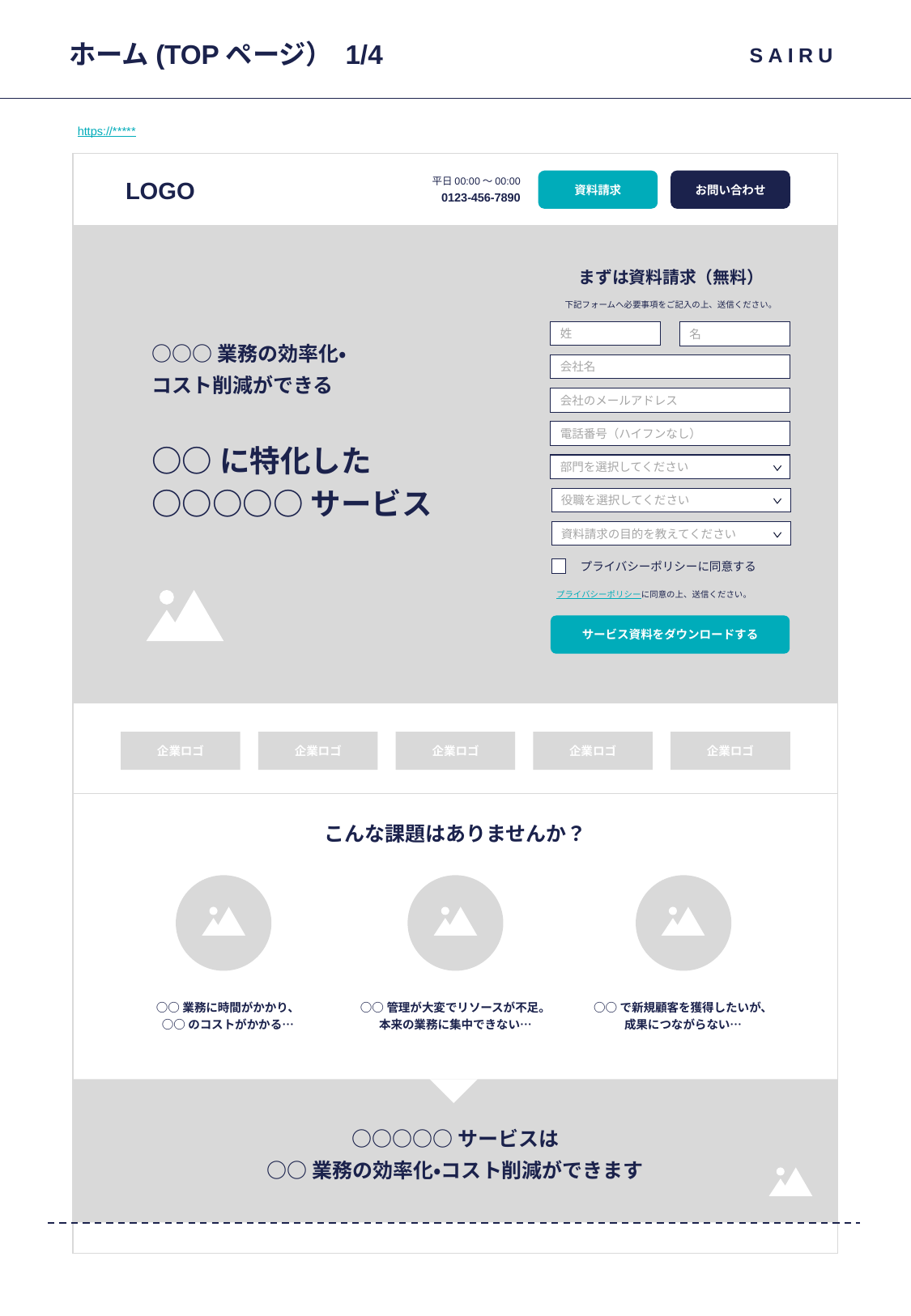

# ホーム(TOPページ） 1/4
SAIRU
https://*****

LOGO
平日00:00〜00:00
0123-456-7890
資料請求
お問い合わせ

まずは資料請求（無料）
下記フォームへ必要事項をご記入の上、送信ください。
姓
名
会社名
会社のメールアドレス
電話番号（ハイフンなし）
部門を選択してください

役職を選択してください

資料請求の目的を教えてください

プライバシーポリシーに同意する

プライバシーポリシーに同意の上、送信ください。
サービス資料をダウンロードする
○○○業務の効率化・
コスト削減ができる
○○に特化した
○○○○○サービス

企業ロゴ
企業ロゴ
企業ロゴ
企業ロゴ
企業ロゴ
こんな課題はありませんか？

○○業務に時間がかかり、
○○のコストがかかる…
○○管理が大変でリソースが不足。
本来の業務に集中できない…
○○で新規顧客を獲得したいが、
成果につながらない…

○○○○○サービスは
○○業務の効率化・コスト削減ができます